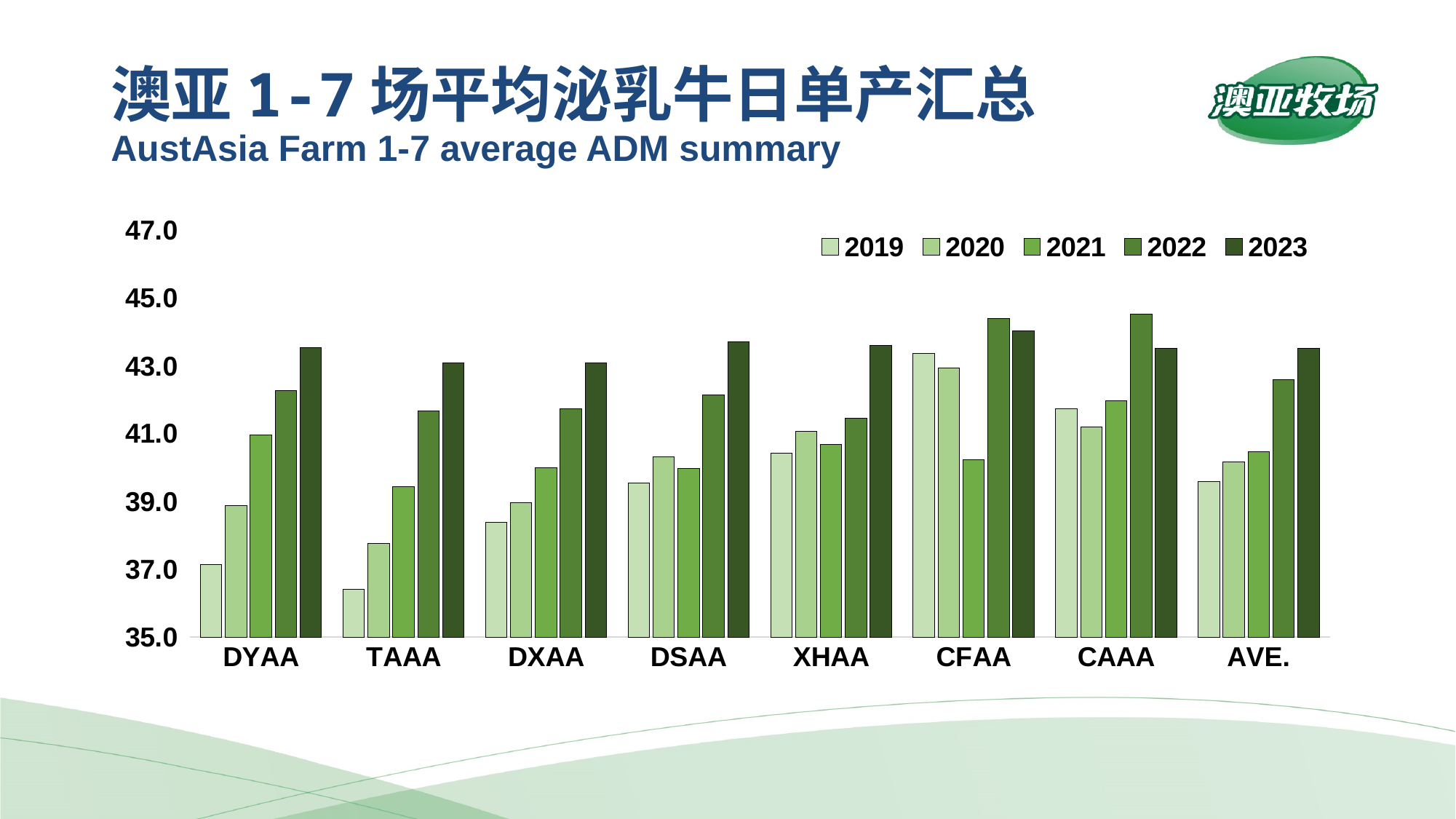

# 澳亚1-7场平均泌乳牛日单产汇总 AustAsia Farm 1-7 average ADM summary

### Chart

| Category | 2019 | 2020 | 2021 | 2022 | 2023 |
|---|---|---|---|---|---|
| DYAA | 37.13299349904015 | 38.871025066025844 | 40.97058616026809 | 42.27744272474353 | 43.54024879674195 |
| TAAA | 36.409544041007905 | 37.75407668402767 | 39.43507570295602 | 41.66263650066514 | 43.09828018291466 |
| DXAA | 38.3923691125691 | 38.9741330158223 | 40.0039364482772 | 41.73205139433405 | 43.0898933214668 |
| DSAA | 39.5464529953819 | 40.3146401778272 | 39.98153771482157 | 42.13619161123778 | 43.70904817528583 |
| XHAA | 40.435182823181094 | 41.068787281975716 | 40.676473761123454 | 41.45791491112614 | 43.60574231113044 |
| CFAA | 43.3692957533515 | 42.949161373073586 | 40.242395617223096 | 44.39497514957508 | 44.033678260602436 |
| CAAA | 41.7263772238441 | 41.19460272980529 | 41.970303716398845 | 44.521936008347794 | 43.52708664900446 |
| AVE. | 39.5872423870144 | 40.16885766637854 | 40.46842993685518 | 42.60422938873506 | 43.51874772928722 |